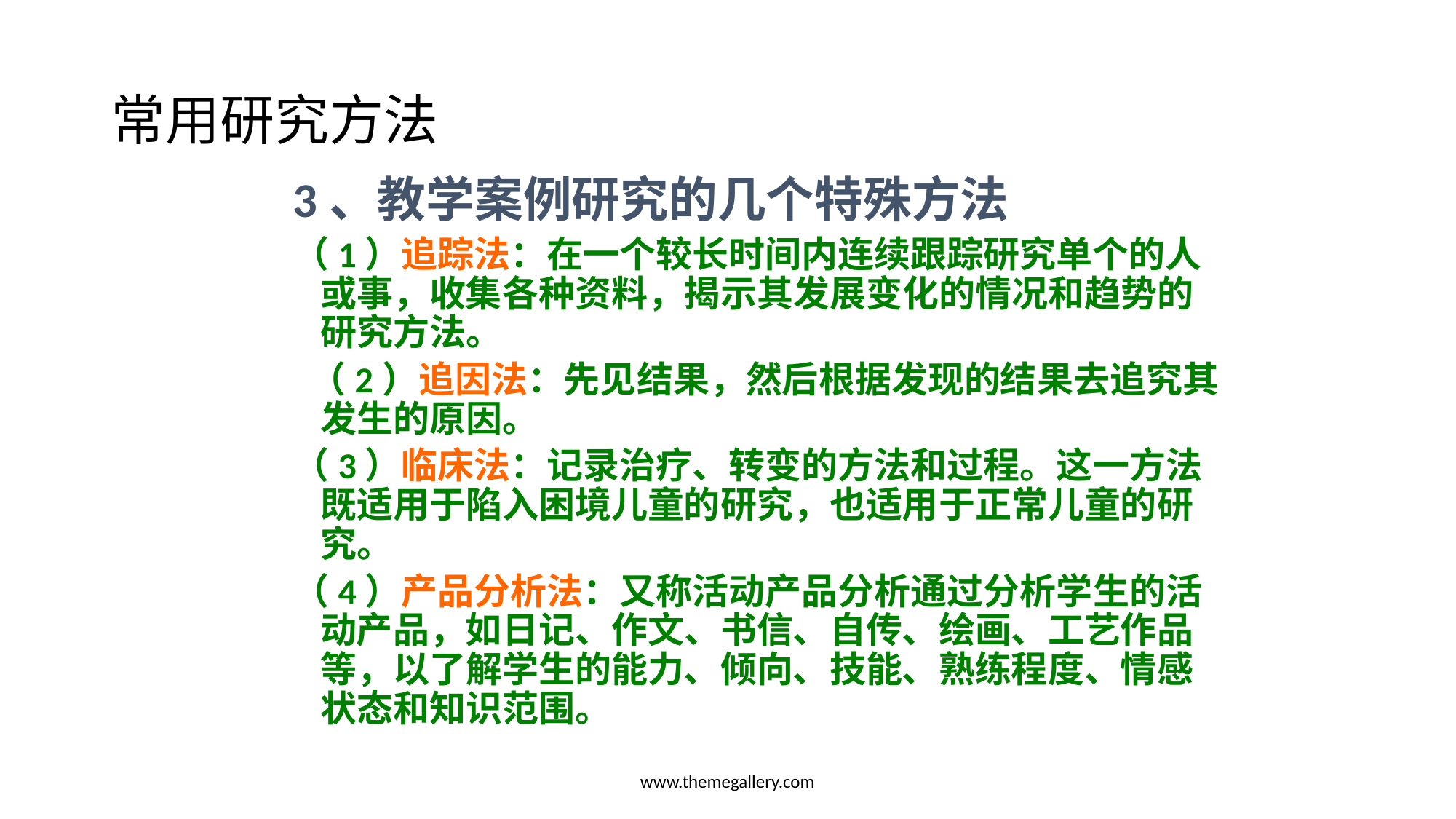

# 常用研究方法

3、教学案例研究的几个特殊方法
（1）追踪法：在一个较长时间内连续跟踪研究单个的人或事，收集各种资料，揭示其发展变化的情况和趋势的研究方法。
 （2）追因法：先见结果，然后根据发现的结果去追究其发生的原因。
（3）临床法：记录治疗、转变的方法和过程。这一方法既适用于陷入困境儿童的研究，也适用于正常儿童的研究。
（4）产品分析法：又称活动产品分析通过分析学生的活动产品，如日记、作文、书信、自传、绘画、工艺作品等，以了解学生的能力、倾向、技能、熟练程度、情感状态和知识范围。

www.themegallery.com